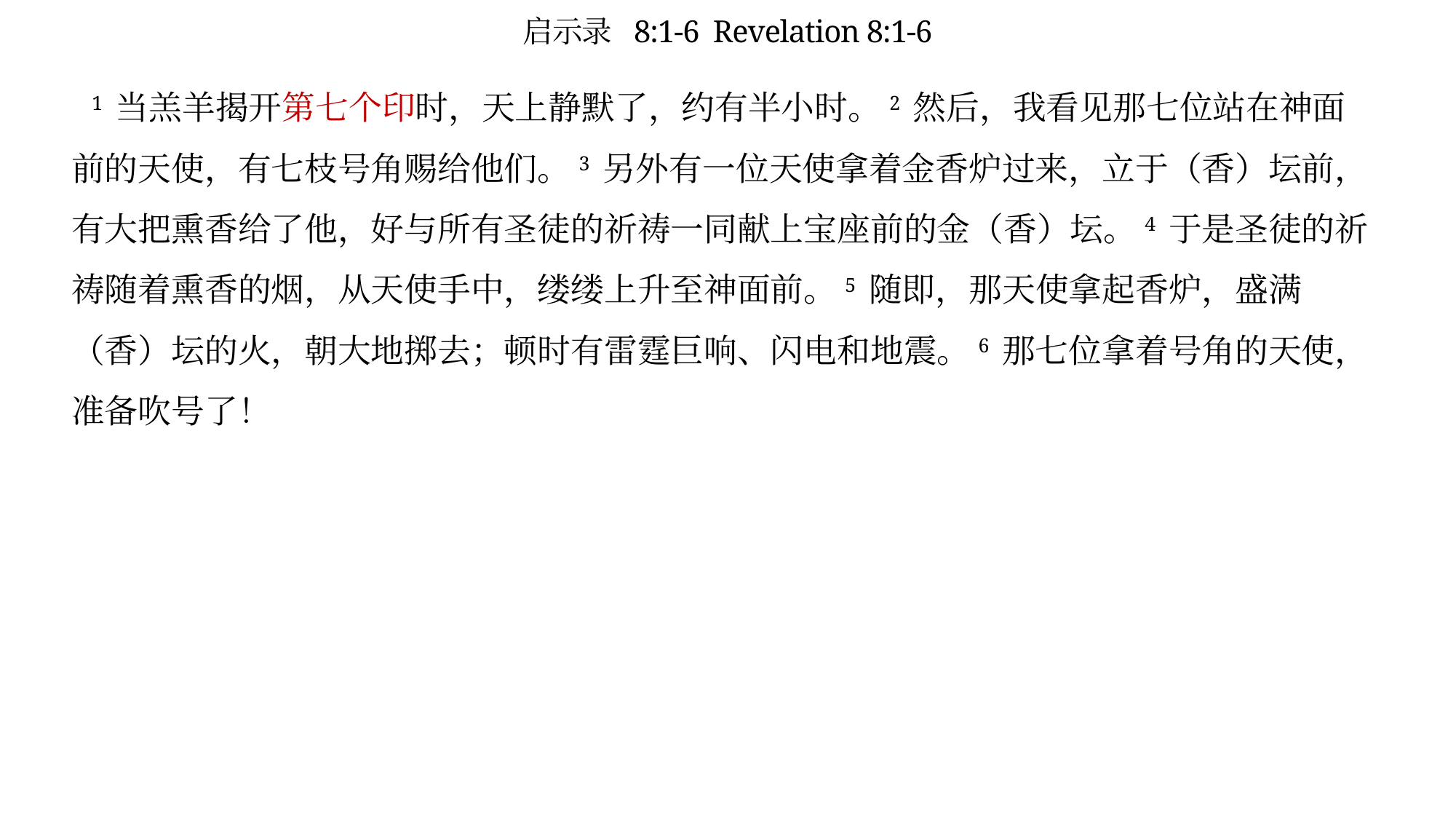

# 启示录  8:1-6  Revelation 8:1-6
    1 当羔羊揭开第七个印时，天上静默了，约有半小时。2 然后，我看见那七位站在神面前的天使，有七枝号角赐给他们。3 另外有一位天使拿着金香炉过来，立于（香）坛前，有大把熏香给了他，好与所有圣徒的祈祷一同献上宝座前的金（香）坛。4 于是圣徒的祈祷随着熏香的烟，从天使手中，缕缕上升至神面前。5 随即，那天使拿起香炉，盛满（香）坛的火，朝大地掷去；顿时有雷霆巨响、闪电和地震。6 那七位拿着号角的天使，准备吹号了！